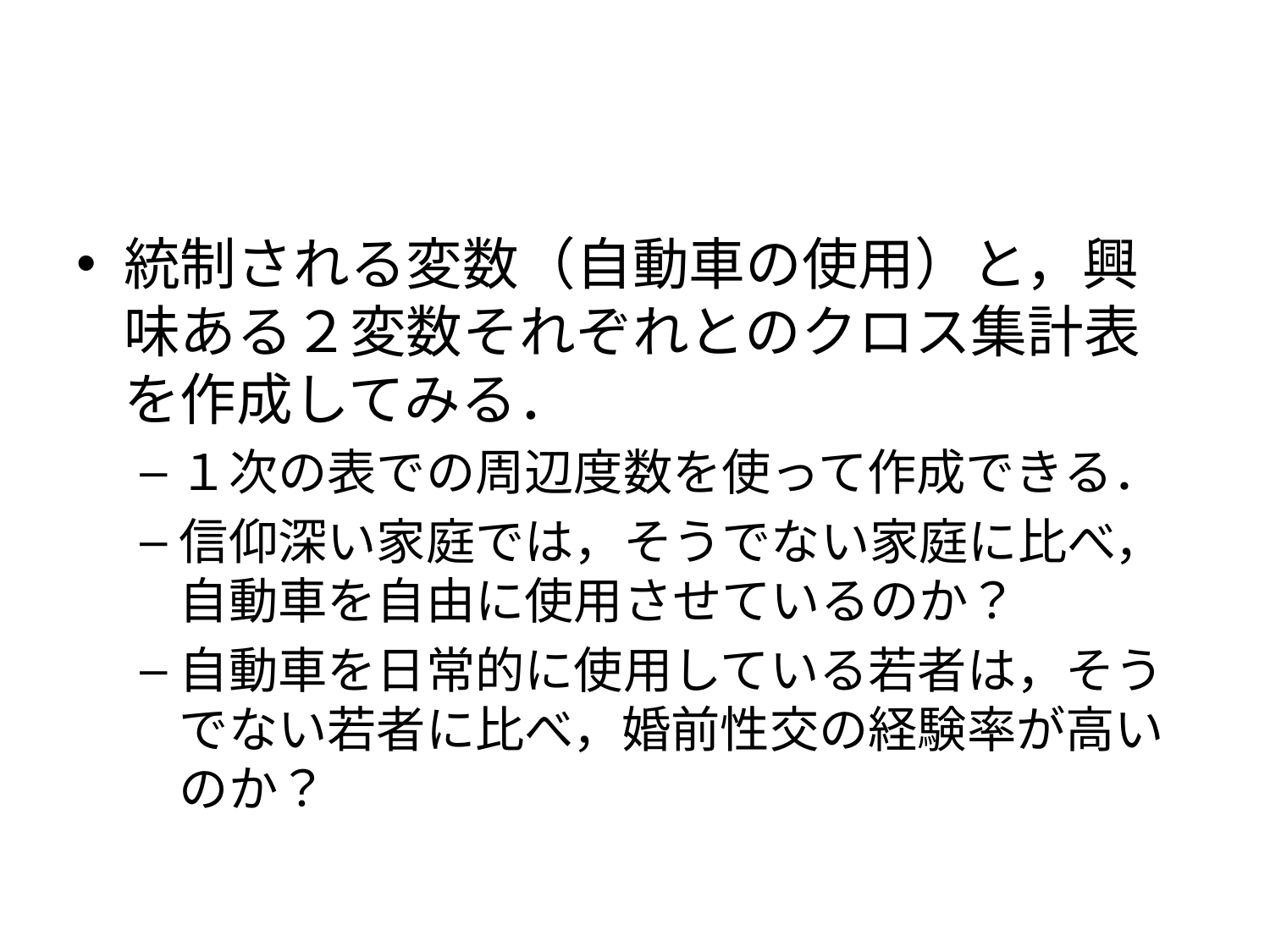

#
統制される変数（自動車の使用）と，興味ある２変数それぞれとのクロス集計表を作成してみる．
１次の表での周辺度数を使って作成できる．
信仰深い家庭では，そうでない家庭に比べ，自動車を自由に使用させているのか？
自動車を日常的に使用している若者は，そうでない若者に比べ，婚前性交の経験率が高いのか？